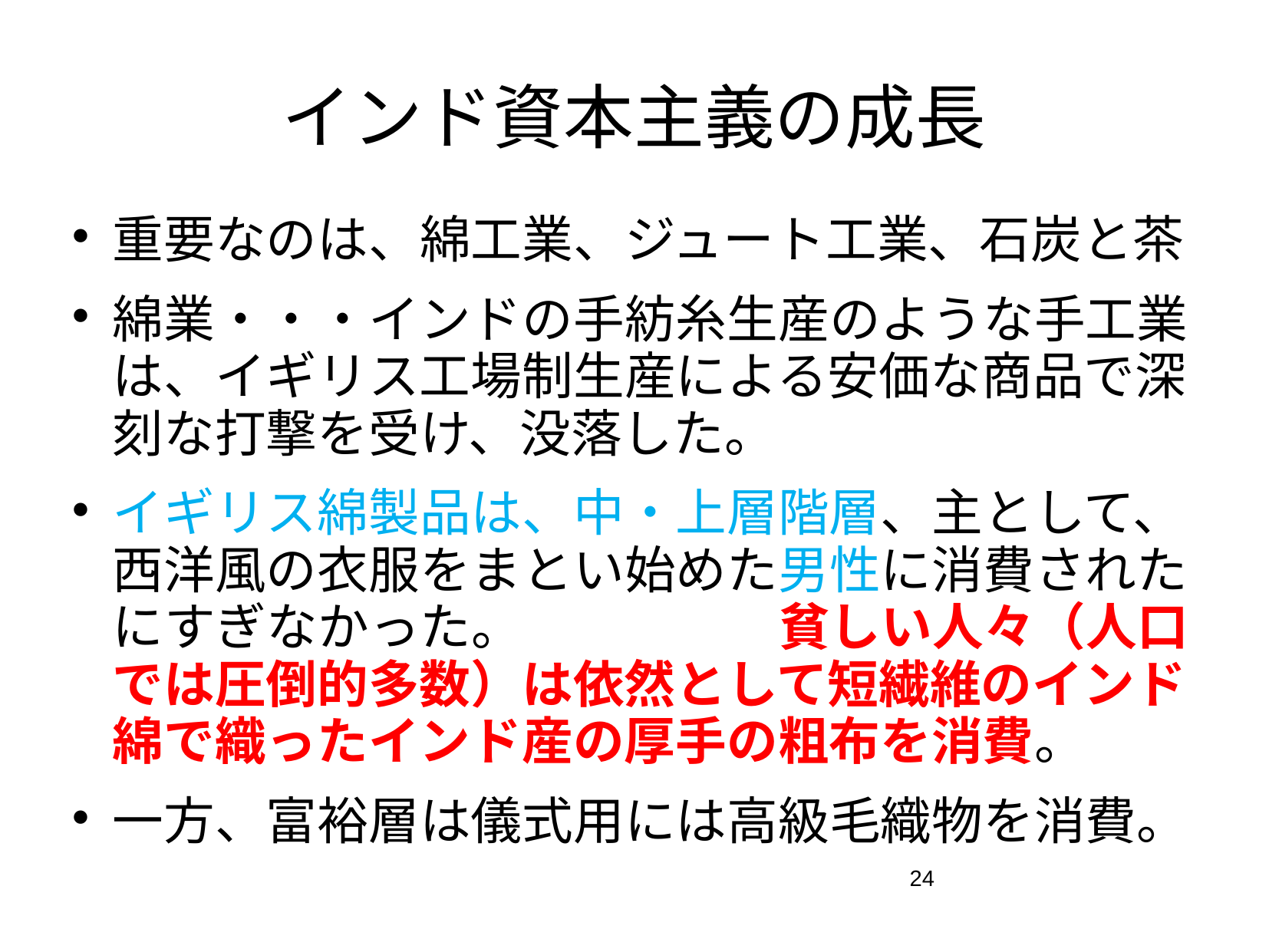

# インド資本主義の成長
重要なのは、綿工業、ジュート工業、石炭と茶
綿業・・・インドの手紡糸生産のような手工業は、イギリス工場制生産による安価な商品で深刻な打撃を受け、没落した。
イギリス綿製品は、中・上層階層、主として、西洋風の衣服をまとい始めた男性に消費されたにすぎなかった。　　　　　貧しい人々（人口では圧倒的多数）は依然として短繊維のインド綿で織ったインド産の厚手の粗布を消費。
一方、富裕層は儀式用には高級毛織物を消費。
24